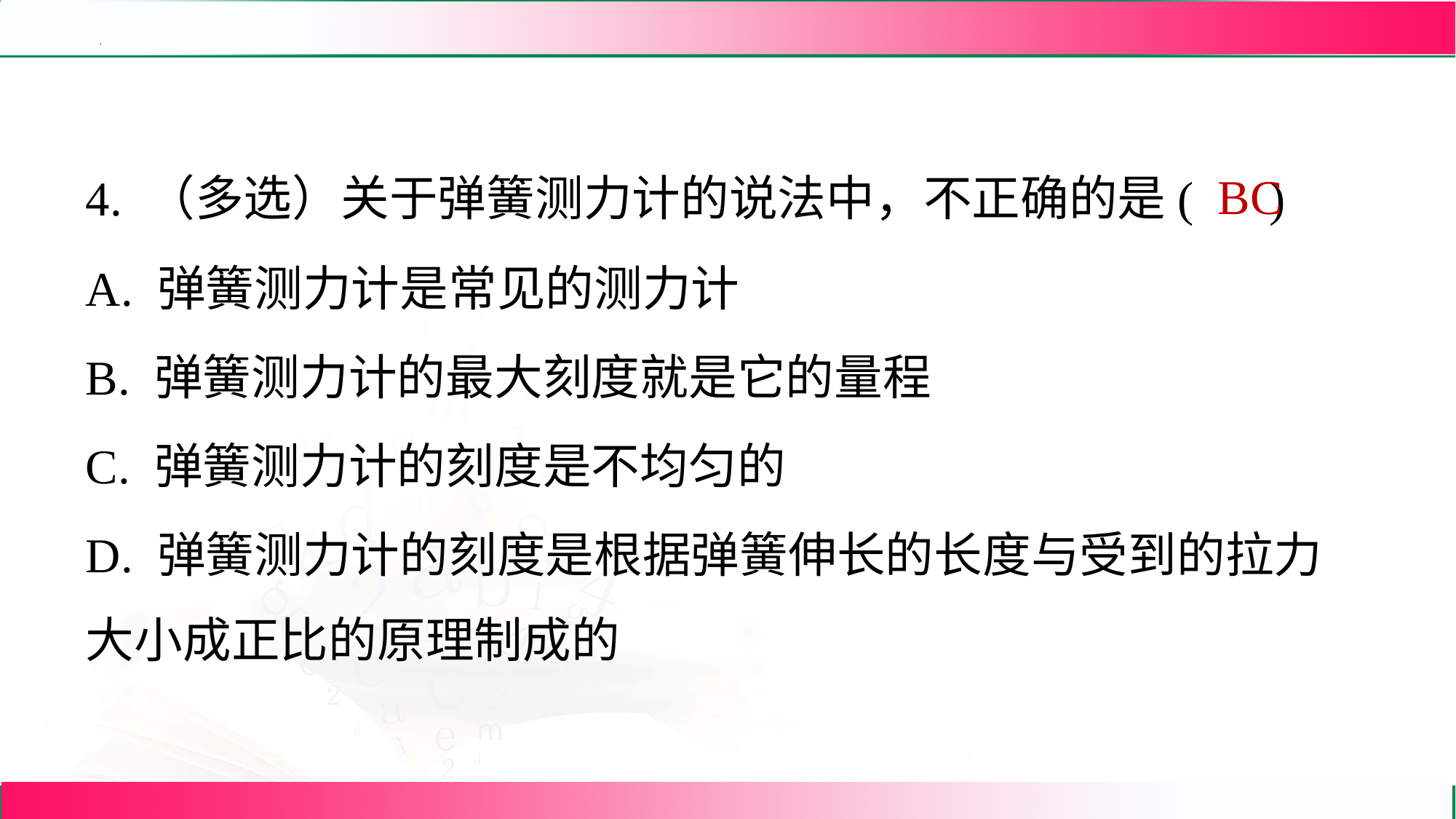

BC
4. （多选）关于弹簧测力计的说法中，不正确的是(      )
A. 弹簧测力计是常见的测力计
B. 弹簧测力计的最大刻度就是它的量程
C. 弹簧测力计的刻度是不均匀的
D. 弹簧测力计的刻度是根据弹簧伸长的长度与受到的拉力
大小成正比的原理制成的